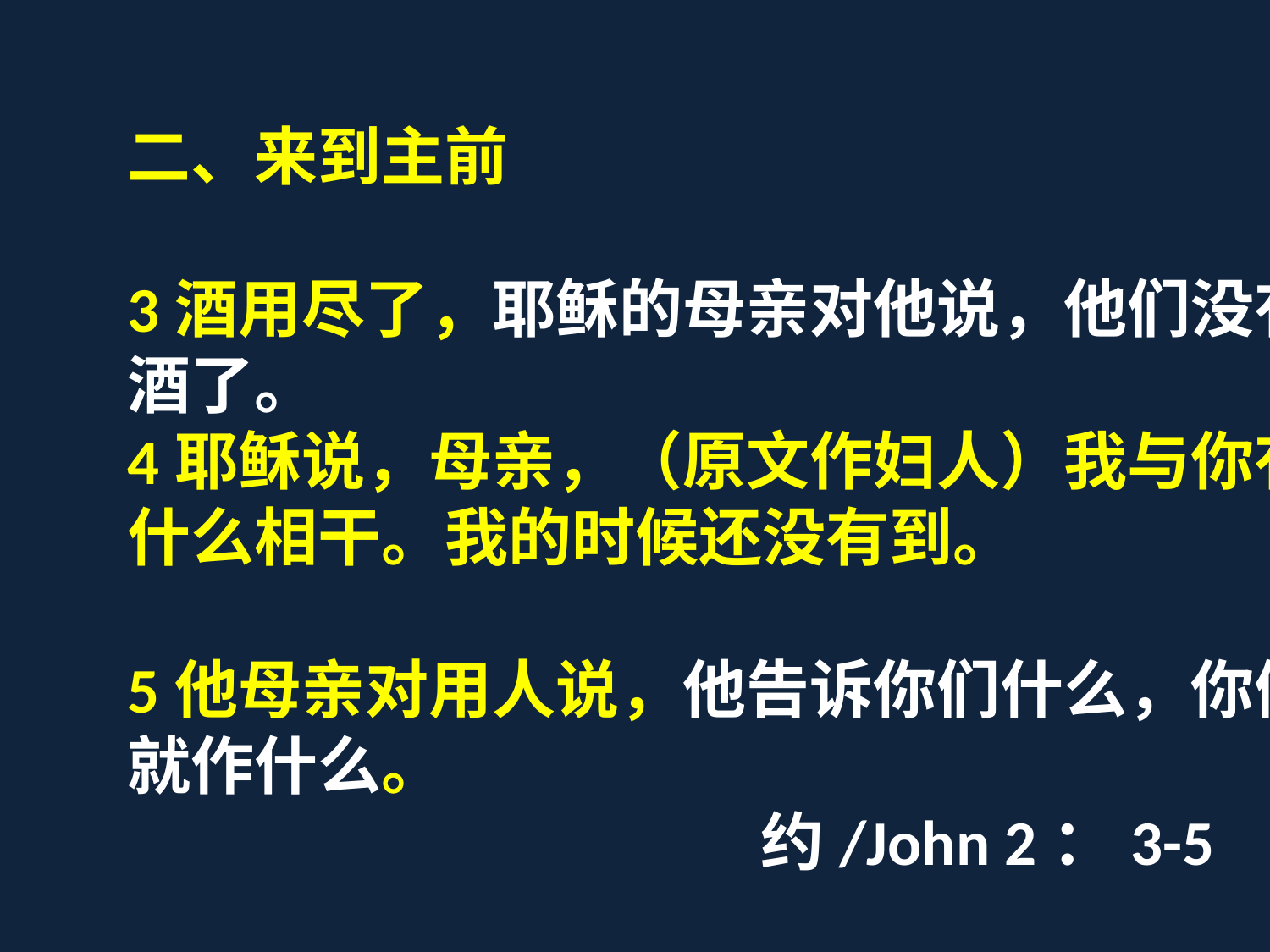

二、来到主前
3酒用尽了，耶稣的母亲对他说，他们没有酒了。
4耶稣说，母亲，（原文作妇人）我与你有什么相干。我的时候还没有到。
5他母亲对用人说，他告诉你们什么，你们就作什么。
                                            约/John 2：3-5